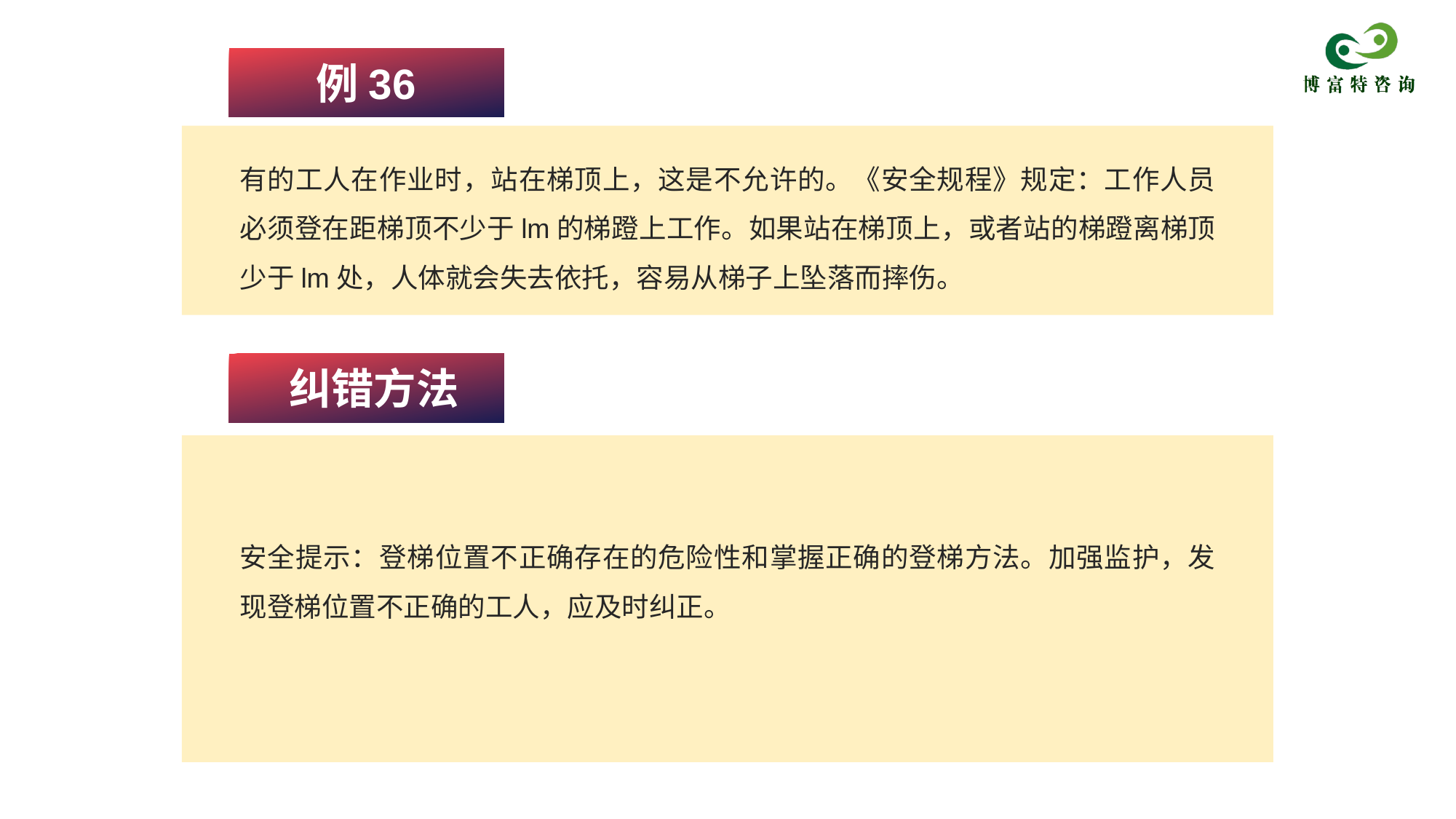

例36

有的工人在作业时，站在梯顶上，这是不允许的。《安全规程》规定：工作人员必须登在距梯顶不少于lm的梯蹬上工作。如果站在梯顶上，或者站的梯蹬离梯顶少于lm处，人体就会失去依托，容易从梯子上坠落而摔伤。

纠错方法

安全提示：登梯位置不正确存在的危险性和掌握正确的登梯方法。加强监护，发现登梯位置不正确的工人，应及时纠正。